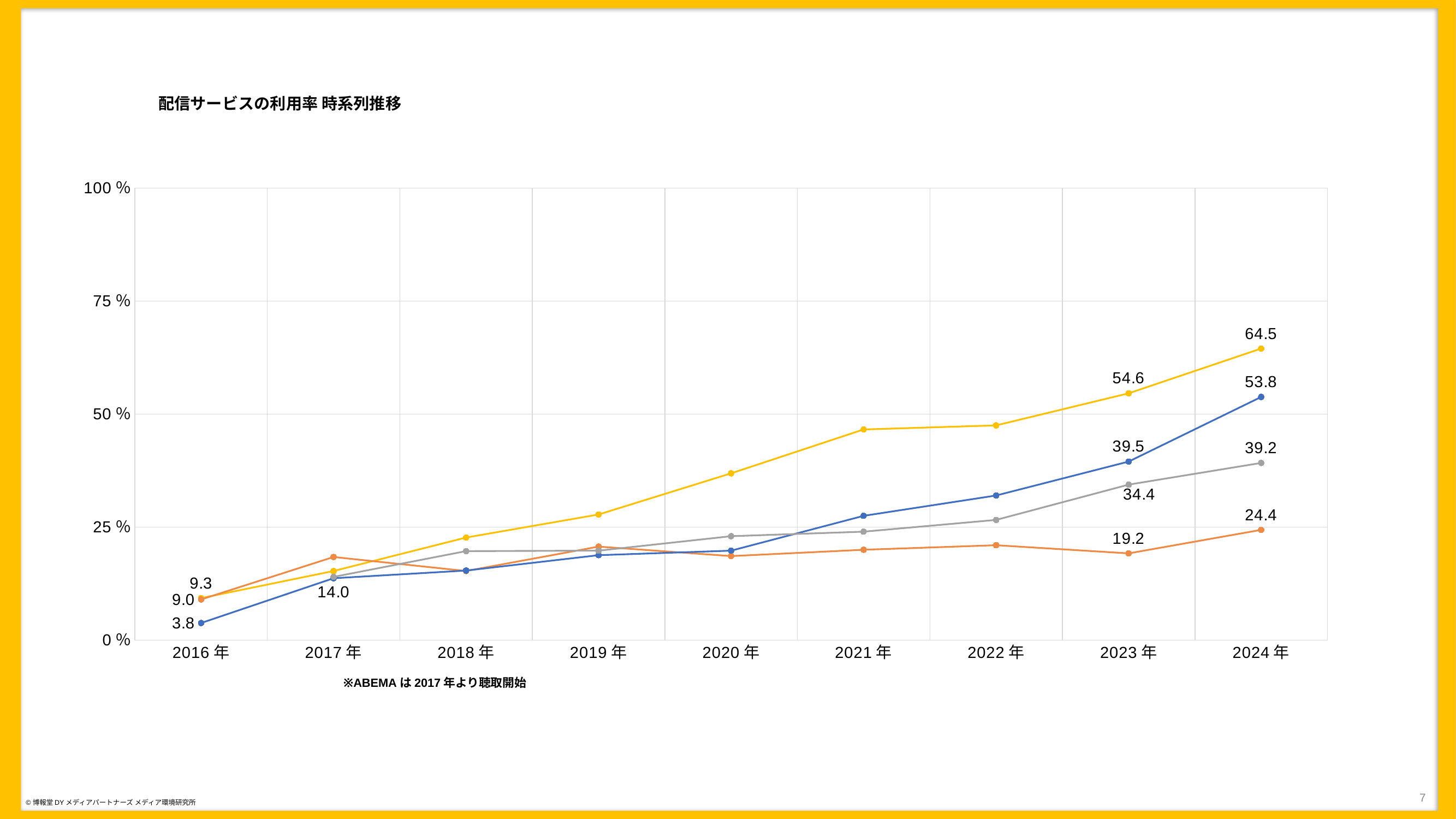

配信サービスの利用率 時系列推移

### Chart

| Category | 定額制動画配信サービス | テレビ局の見逃しサービス（無料） | TVer | ABEMA |
|---|---|---|---|---|
| 2016年 | 9.3 | 9.0 | 3.8 | None |
| 2017年 | 15.3 | 18.4 | 13.7 | 14.0 |
| 2018年 | 22.7 | 15.3 | 15.4 | 19.7 |
| 2019年 | 27.8 | 20.7 | 18.8 | 19.8 |
| 2020年 | 36.9 | 18.6 | 19.8 | 23.0 |
| 2021年 | 46.6 | 20.0 | 27.5 | 24.0 |
| 2022年 | 47.5 | 21.0 | 32.0 | 26.6 |
| 2023年 | 54.6 | 19.2 | 39.5 | 34.4 |
| 2024年 | 64.5 | 24.4 | 53.8 | 39.2 |
※ABEMAは2017年より聴取開始
7